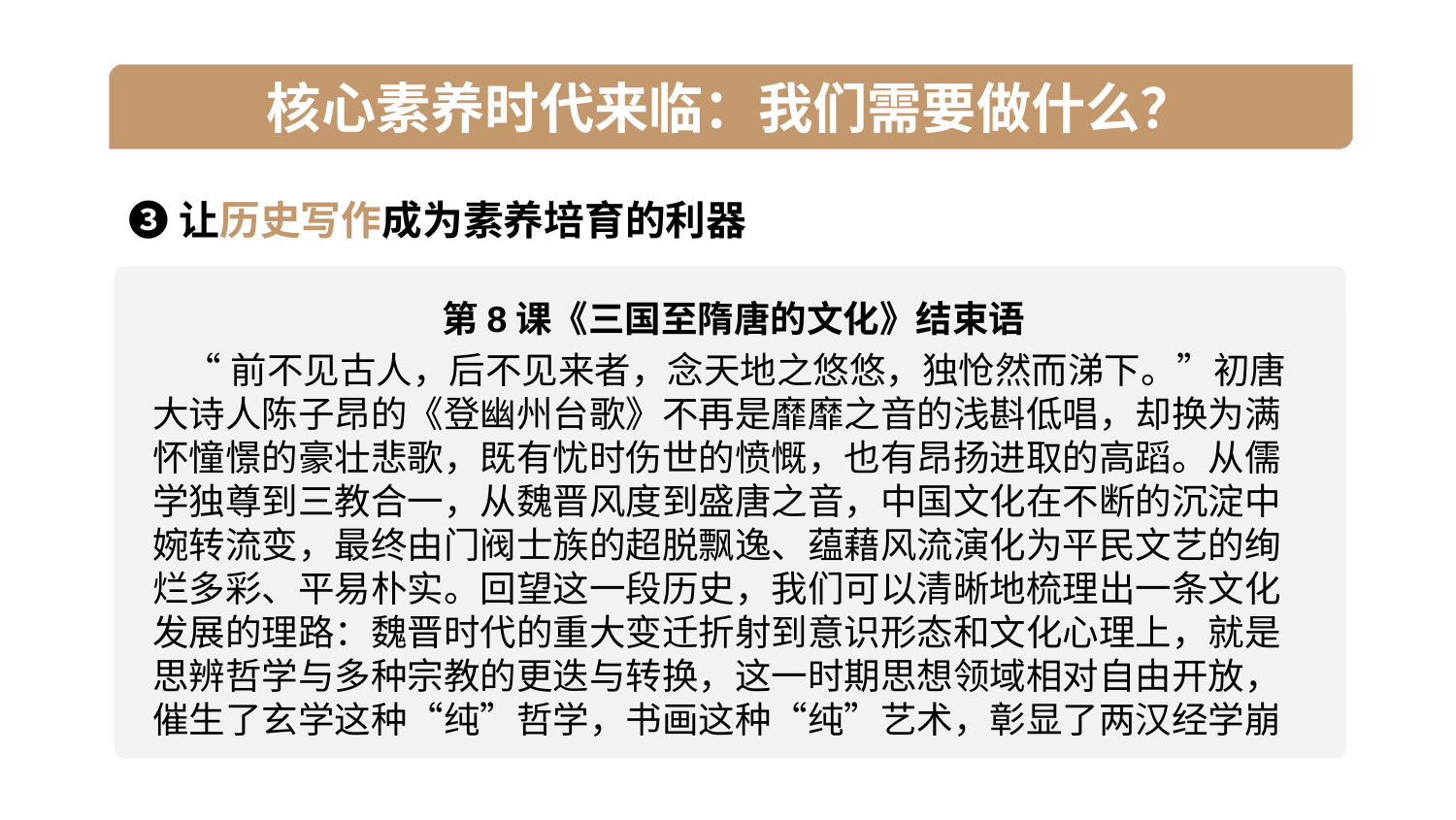

核心素养时代来临：我们需要做什么？
❸让历史写作成为素养培育的利器

第8课《三国至隋唐的文化》结束语
    “前不见古人，后不见来者，念天地之悠悠，独怆然而涕下。”初唐大诗人陈子昂的《登幽州台歌》不再是靡靡之音的浅斟低唱，却换为满怀憧憬的豪壮悲歌，既有忧时伤世的愤慨，也有昂扬进取的高蹈。从儒学独尊到三教合一，从魏晋风度到盛唐之音，中国文化在不断的沉淀中婉转流变，最终由门阀士族的超脱飘逸、蕴藉风流演化为平民文艺的绚烂多彩、平易朴实。回望这一段历史，我们可以清晰地梳理出一条文化发展的理路：魏晋时代的重大变迁折射到意识形态和文化心理上，就是思辨哲学与多种宗教的更迭与转换，这一时期思想领域相对自由开放，催生了玄学这种“纯”哲学，书画这种“纯”艺术，彰显了两汉经学崩